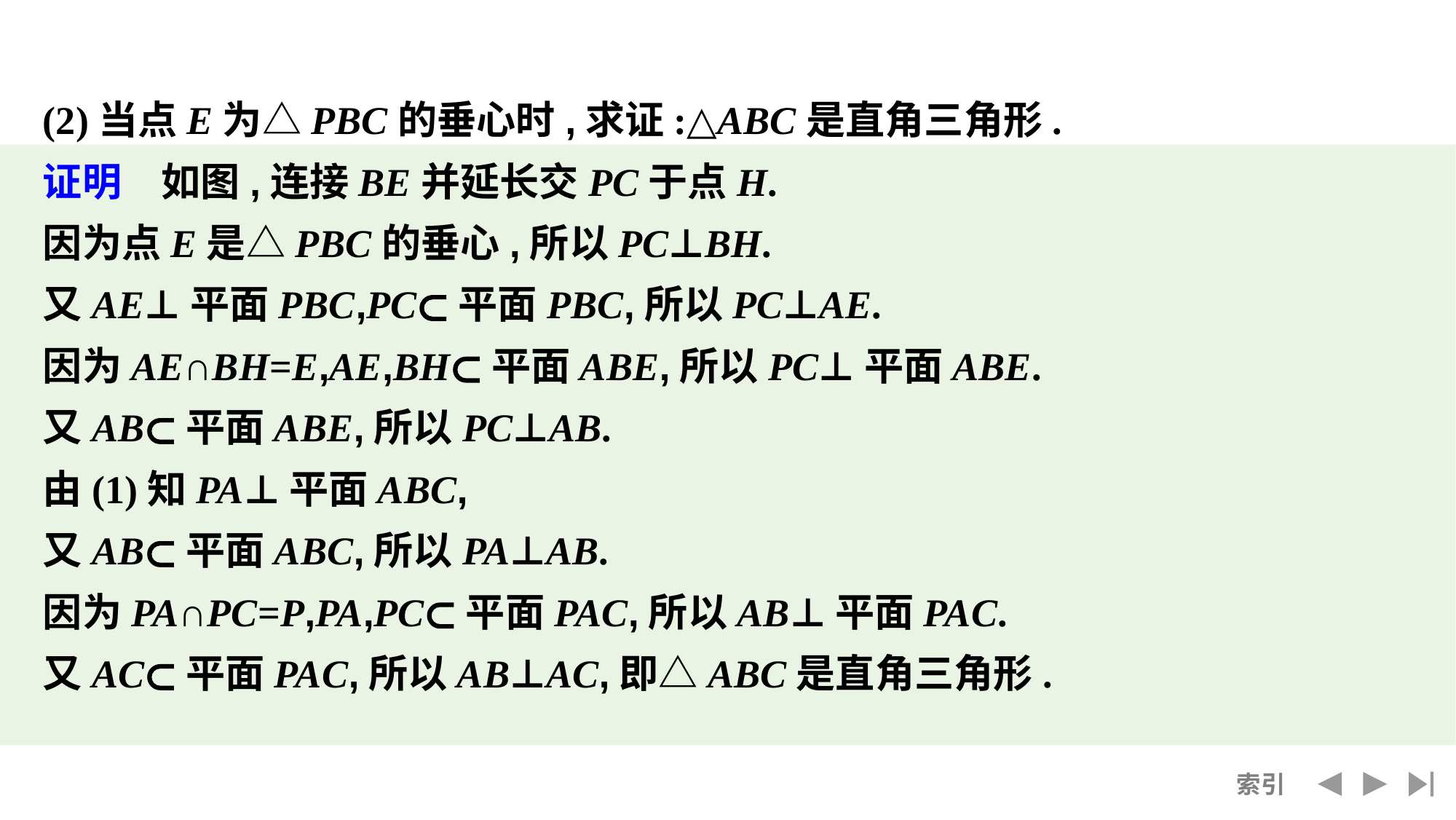

(2)当点E为△PBC的垂心时,求证:△ABC是直角三角形.
证明　如图,连接BE并延长交PC于点H.
因为点E是△PBC的垂心,所以PC⊥BH.
又AE⊥平面PBC,PC⊂平面PBC,所以PC⊥AE.
因为AE∩BH=E,AE,BH⊂平面ABE,所以PC⊥平面ABE.
又AB⊂平面ABE,所以PC⊥AB.
由(1)知PA⊥平面ABC,
又AB⊂平面ABC,所以PA⊥AB.
因为PA∩PC=P,PA,PC⊂平面PAC,所以AB⊥平面PAC.
又AC⊂平面PAC,所以AB⊥AC,即△ABC是直角三角形.